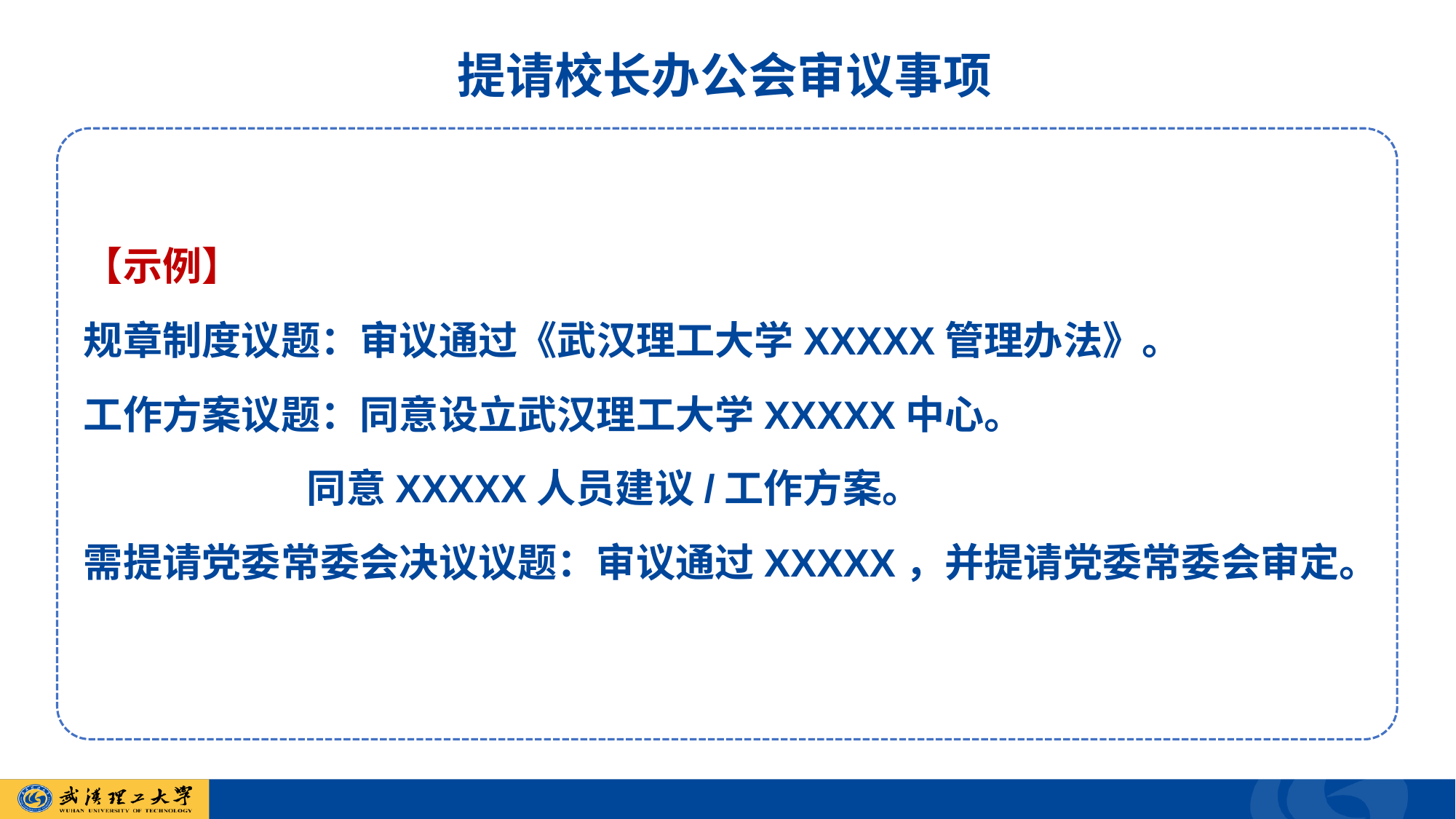

提请校长办公会审议事项

【示例】
规章制度议题：审议通过《武汉理工大学XXXXX管理办法》。
工作方案议题：同意设立武汉理工大学XXXXX中心。
                        同意XXXXX人员建议/工作方案。
需提请党委常委会决议议题：审议通过XXXXX，并提请党委常委会审定。